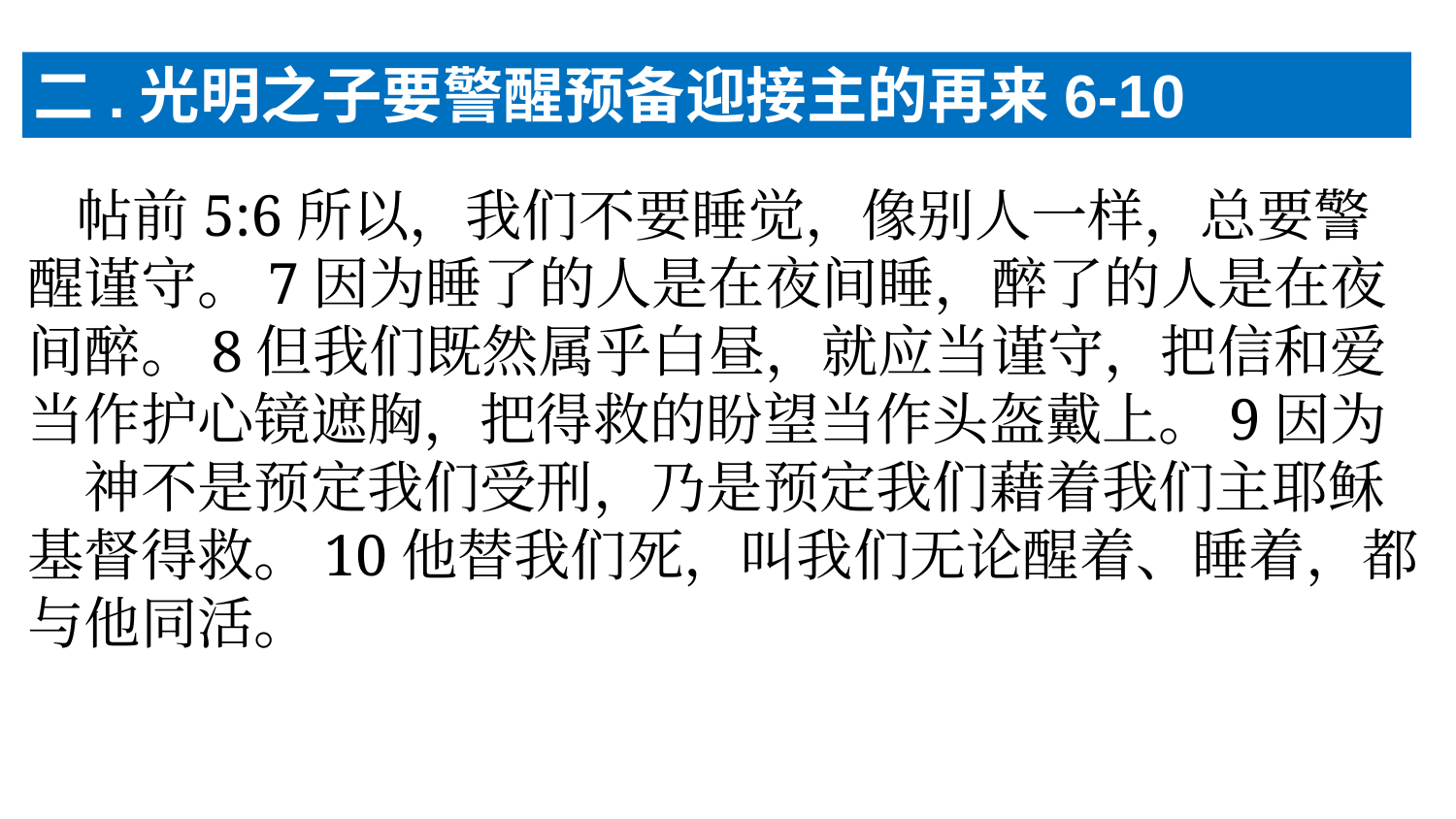

二.光明之子要警醒预备迎接主的再来6-10

8
帖前5:6所以，我们不要睡觉，像别人一样，总要警醒谨守。7因为睡了的人是在夜间睡，醉了的人是在夜间醉。8但我们既然属乎白昼，就应当谨守，把信和爱当作护心镜遮胸，把得救的盼望当作头盔戴上。9因为　神不是预定我们受刑，乃是预定我们藉着我们主耶稣基督得救。10他替我们死，叫我们无论醒着、睡着，都与他同活。